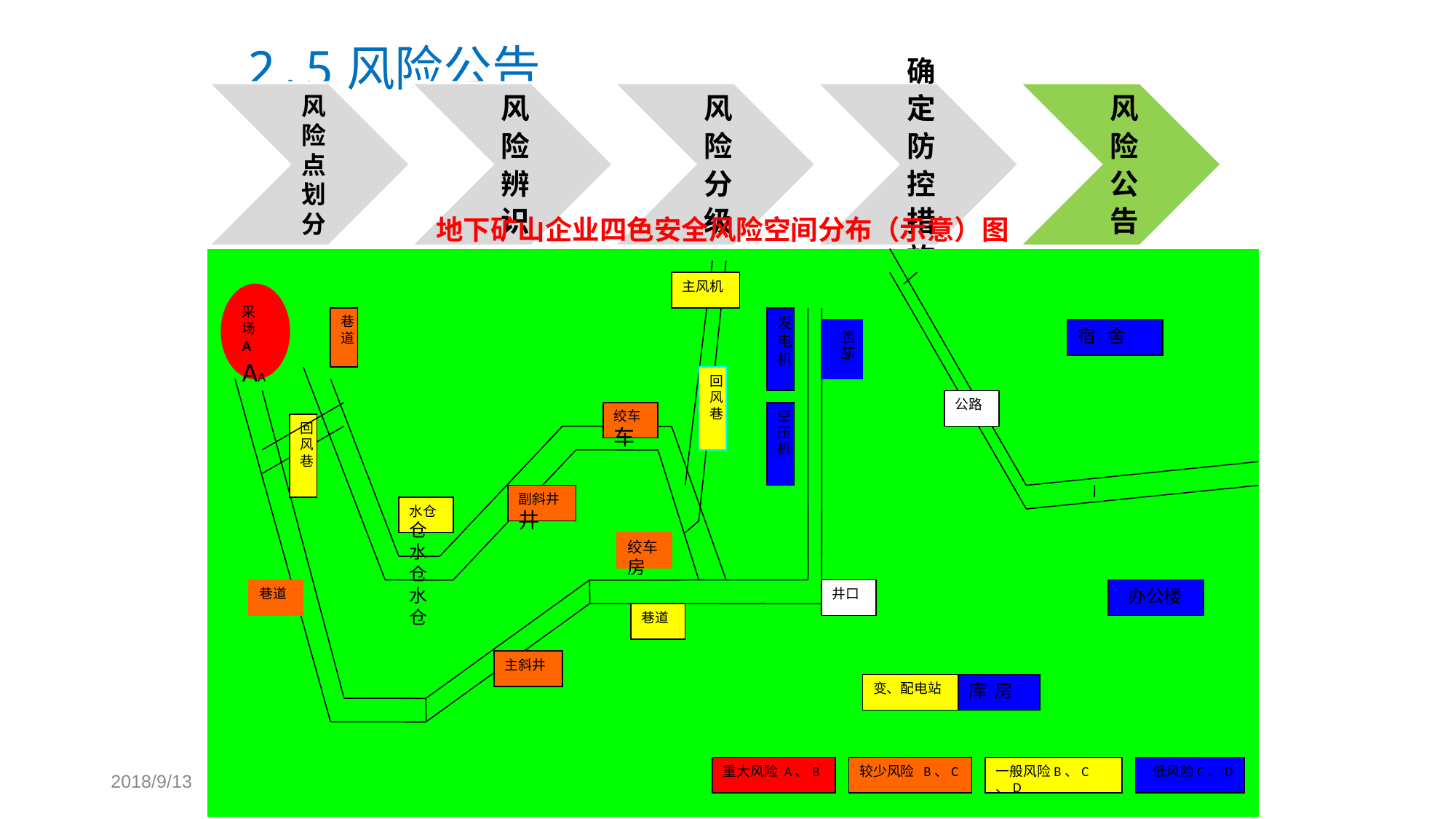

# 2.5风险公告
风险点划分
风险公告
地下矿山企业四色安全风险空间分布（示意）图

主风机

采场
A
AA
巷道
发电机

料场
宿   舍

回风巷

公路

绞车车
空压机
回风巷

副斜井井

水仓仓水仓水仓

绞车房

巷道

井口
办公楼

巷道

主斜井
变、配电站
库  房

重大风险 A、B
较少风险  B、C
一般风险B、C	、D
低风险C、D

2018/9/13